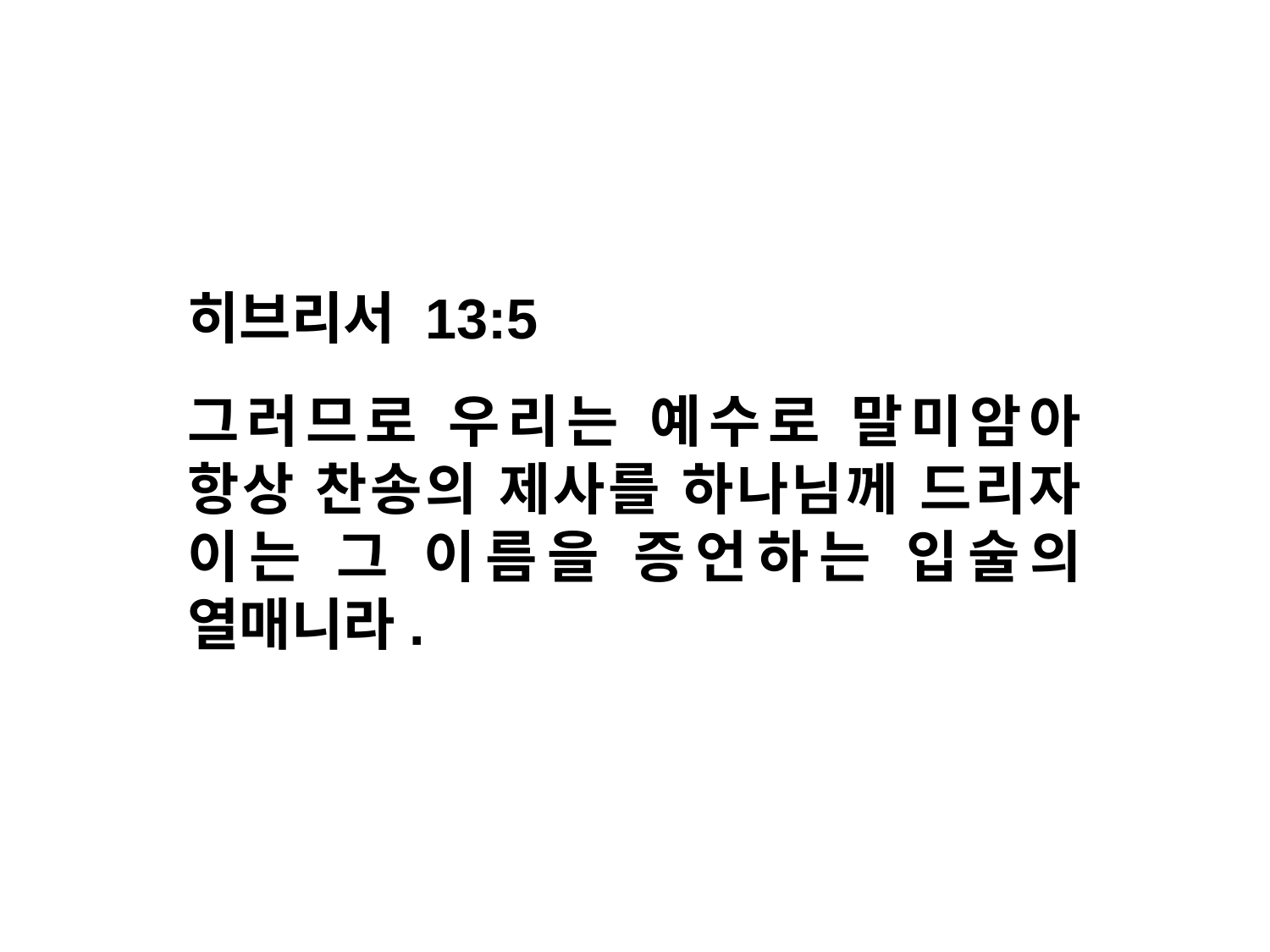

히브리서 13:5
그러므로 우리는 예수로 말미암아 항상 찬송의 제사를 하나님께 드리자 이는 그 이름을 증언하는 입술의 열매니라.